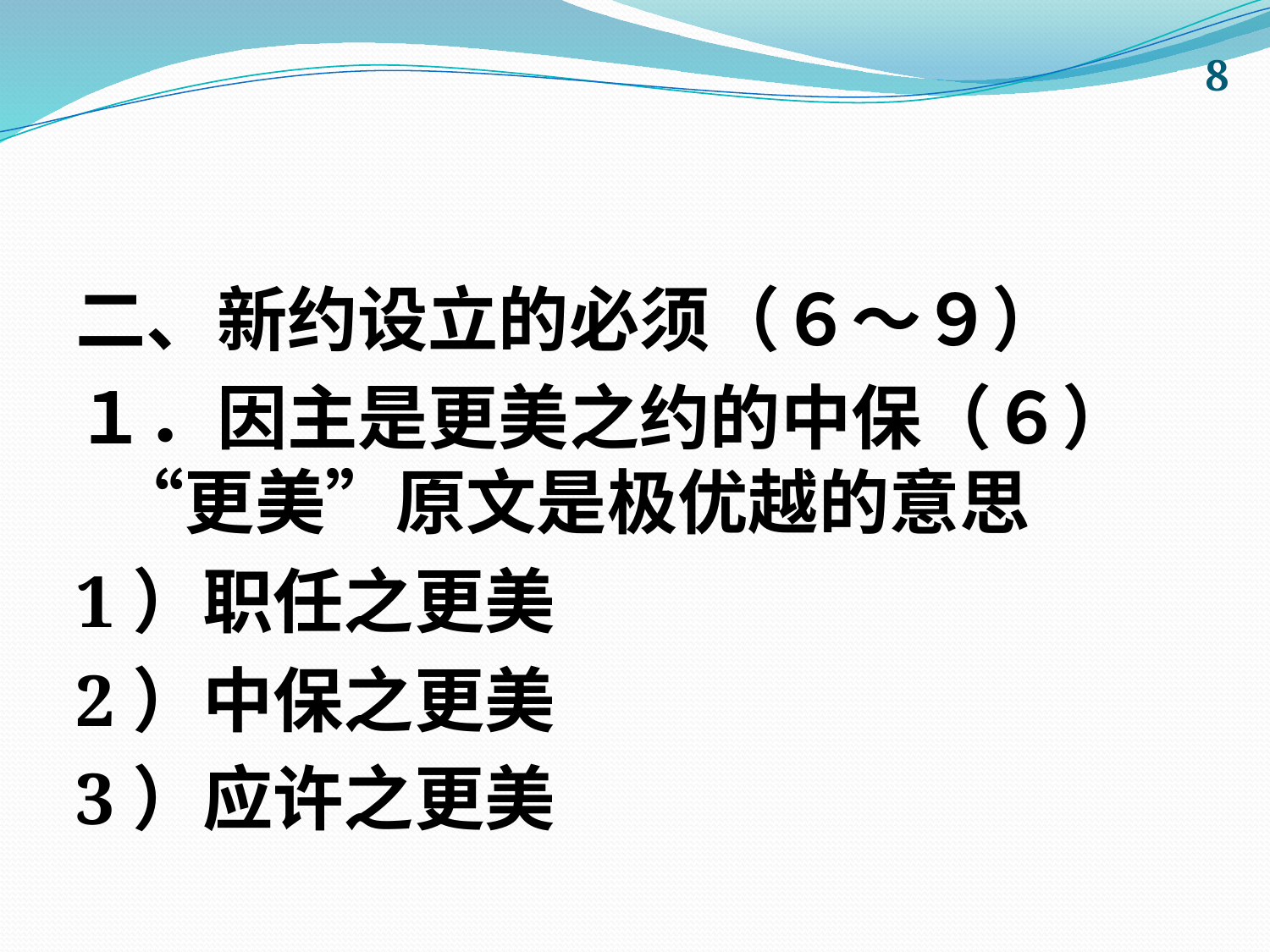

8
#
二、新约设立的必须（６～９）
１．因主是更美之约的中保（６）“更美”原文是极优越的意思
1）职任之更美
2）中保之更美
3）应许之更美